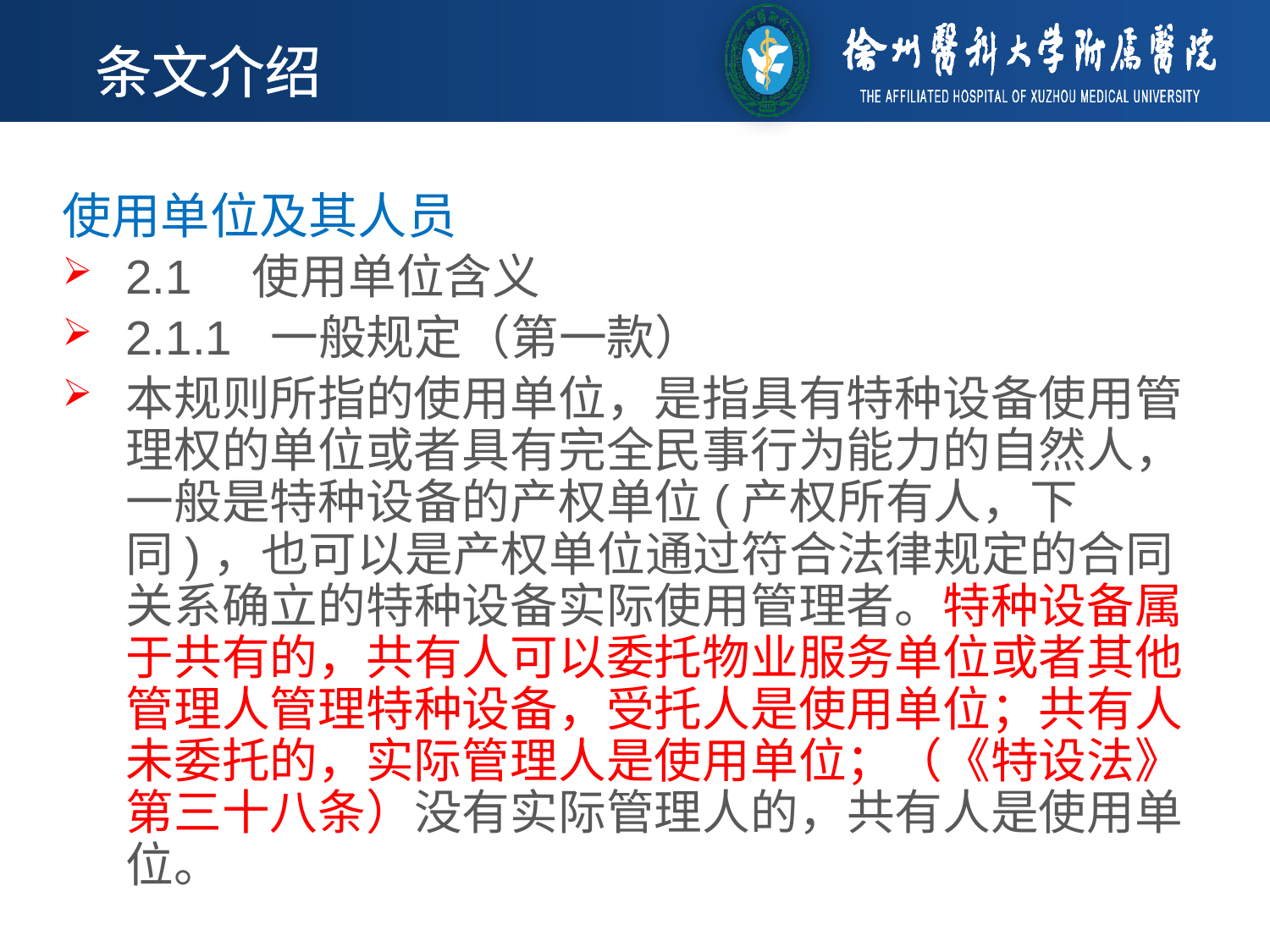

条文介绍

使用单位及其人员
2.1　使用单位含义
2.1.1  一般规定（第一款）
本规则所指的使用单位，是指具有特种设备使用管理权的单位或者具有完全民事行为能力的自然人，一般是特种设备的产权单位(产权所有人，下同)，也可以是产权单位通过符合法律规定的合同关系确立的特种设备实际使用管理者。特种设备属于共有的，共有人可以委托物业服务单位或者其他管理人管理特种设备，受托人是使用单位；共有人未委托的，实际管理人是使用单位；（《特设法》第三十八条）没有实际管理人的，共有人是使用单位。